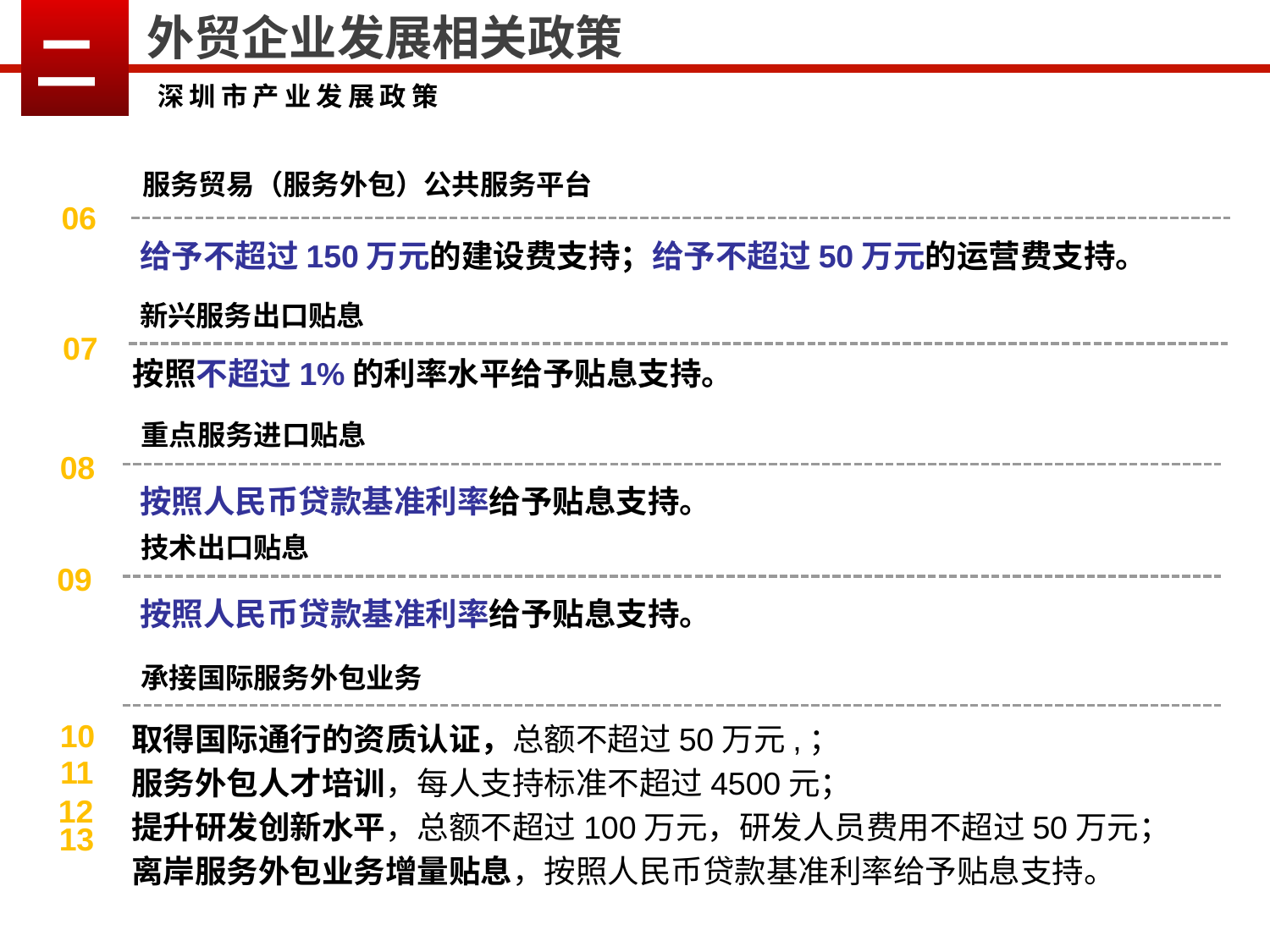

二
外贸企业发展相关政策

深圳市产业发展政策
服务贸易（服务外包）公共服务平台
06
给予不超过150万元的建设费支持；给予不超过50万元的运营费支持。
新兴服务出口贴息
07
按照不超过1%的利率水平给予贴息支持。
重点服务进口贴息
08
按照人民币贷款基准利率给予贴息支持。
技术出口贴息
09
按照人民币贷款基准利率给予贴息支持。
承接国际服务外包业务
10
取得国际通行的资质认证，总额不超过50万元,；
服务外包人才培训，每人支持标准不超过4500元；
提升研发创新水平，总额不超过100万元，研发人员费用不超过50万元；
离岸服务外包业务增量贴息，按照人民币贷款基准利率给予贴息支持。
11
12
13